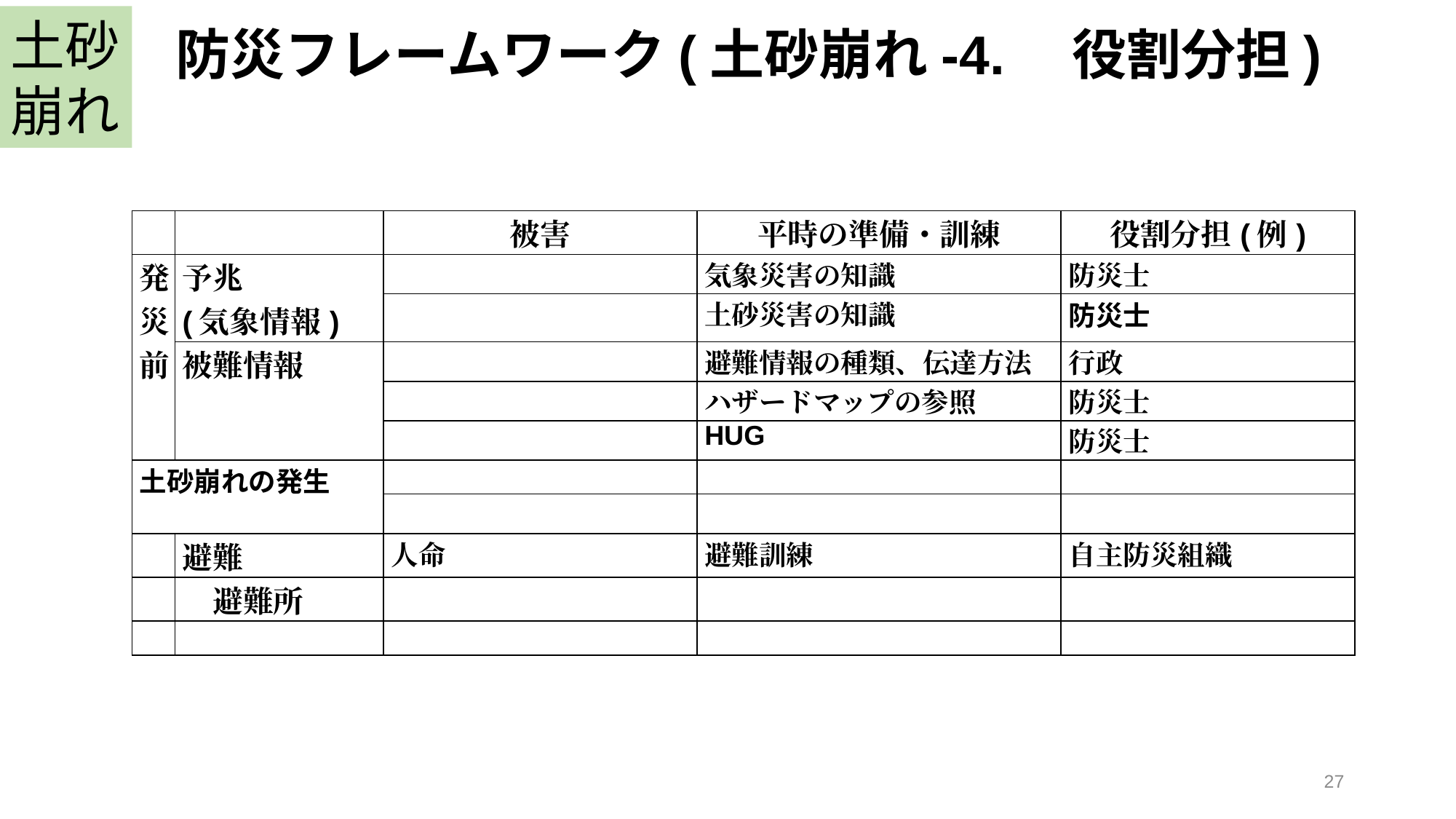

土砂崩れ
防災フレームワーク(土砂崩れ-4.　役割分担)
|  |  | 被害 | 平時の準備・訓練 | 役割分担(例) |
| --- | --- | --- | --- | --- |
| 発災前 | 予兆 (気象情報) |  | 気象災害の知識 | 防災士 |
|  |  |  | 土砂災害の知識 | 防災士 |
|  | 被難情報 |  | 避難情報の種類、伝達方法 | 行政 |
|  |  |  | ハザードマップの参照 | 防災士 |
|  |  |  | HUG | 防災士 |
| 土砂崩れの発生 |  |  |  |  |
|  |  |  |  |  |
|  | 避難 | 人命 | 避難訓練 | 自主防災組織 |
|  | 避難所 |  |  |  |
|  |  |  |  |  |
27